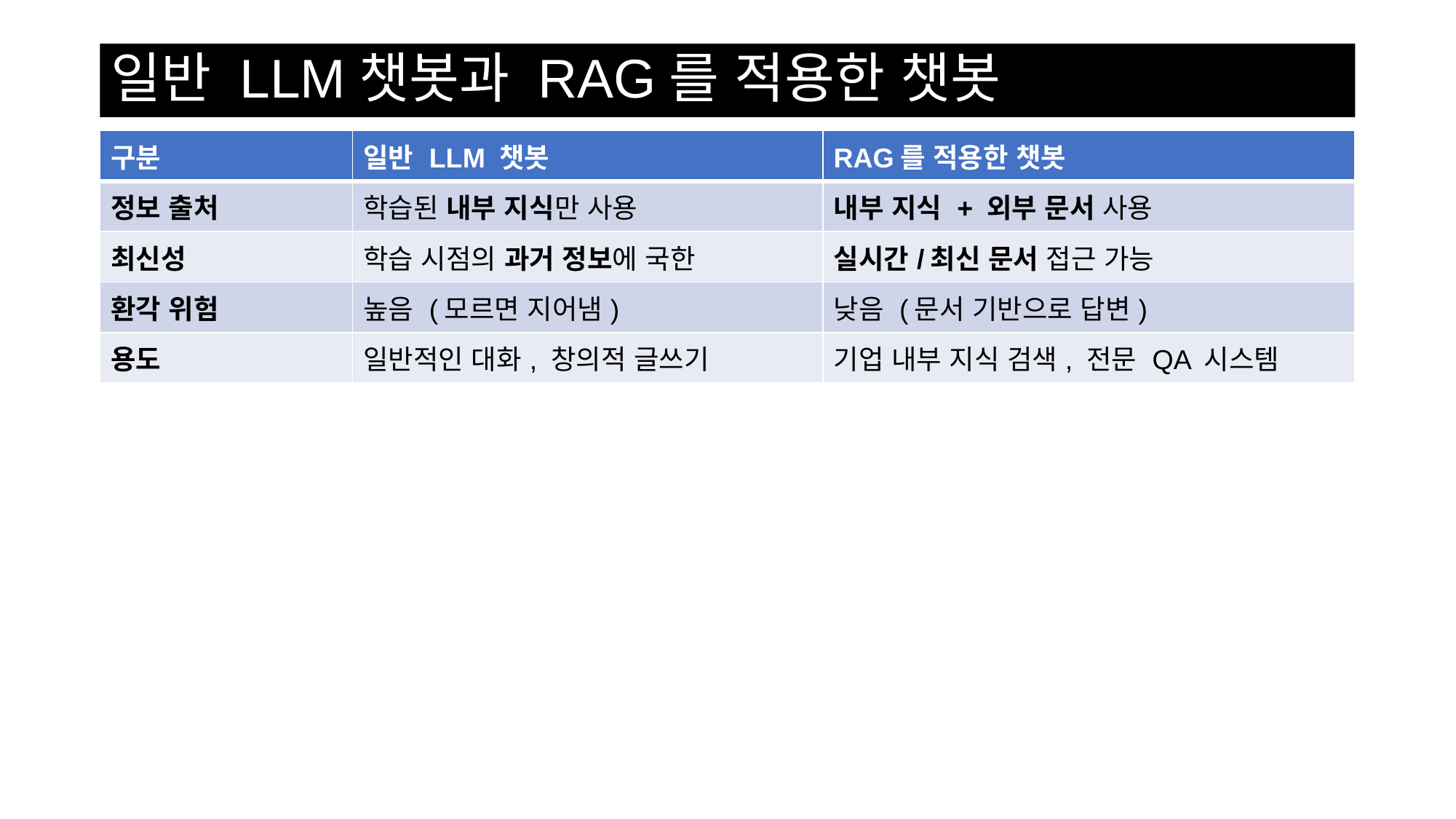

# 일반 LLM챗봇과 RAG를 적용한 챗봇
| 구분 | 일반 LLM 챗봇 | RAG를 적용한 챗봇 |
| --- | --- | --- |
| 정보 출처 | 학습된 내부 지식만 사용 | 내부 지식 + 외부 문서 사용 |
| 최신성 | 학습 시점의 과거 정보에 국한 | 실시간/최신 문서 접근 가능 |
| 환각 위험 | 높음 (모르면 지어냄) | 낮음 (문서 기반으로 답변) |
| 용도 | 일반적인 대화, 창의적 글쓰기 | 기업 내부 지식 검색, 전문 QA 시스템 |